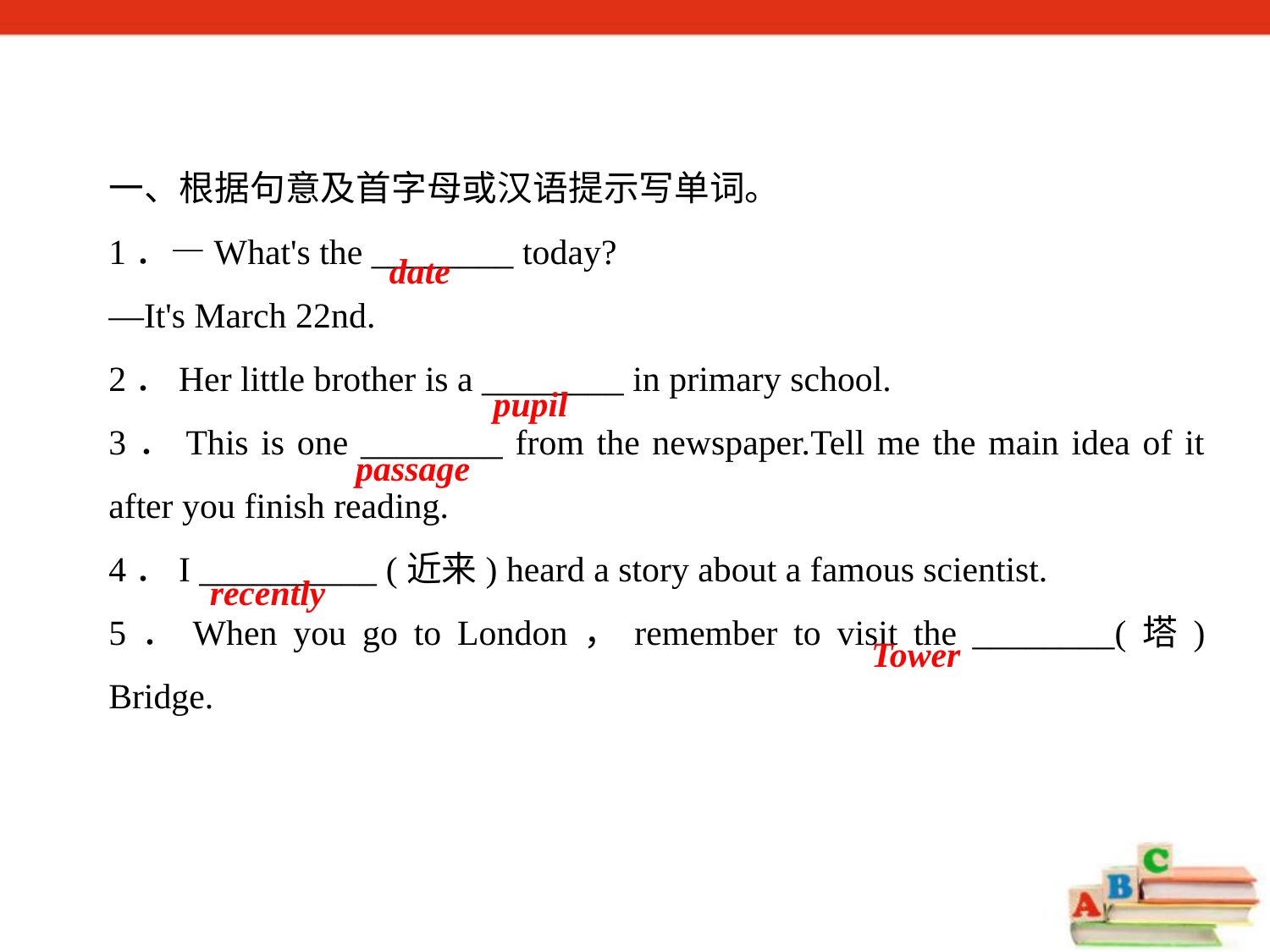

一、根据句意及首字母或汉语提示写单词。
1．—What's the ________ today?
—It's March 22nd.
2．Her little brother is a ________ in primary school.
3．This is one ________ from the newspaper.Tell me the main idea of it after you finish reading.
4．I __________ (近来) heard a story about a famous scientist.
5．When you go to London，remember to visit the ________(塔) Bridge.
date
pupil
passage
recently
Tower